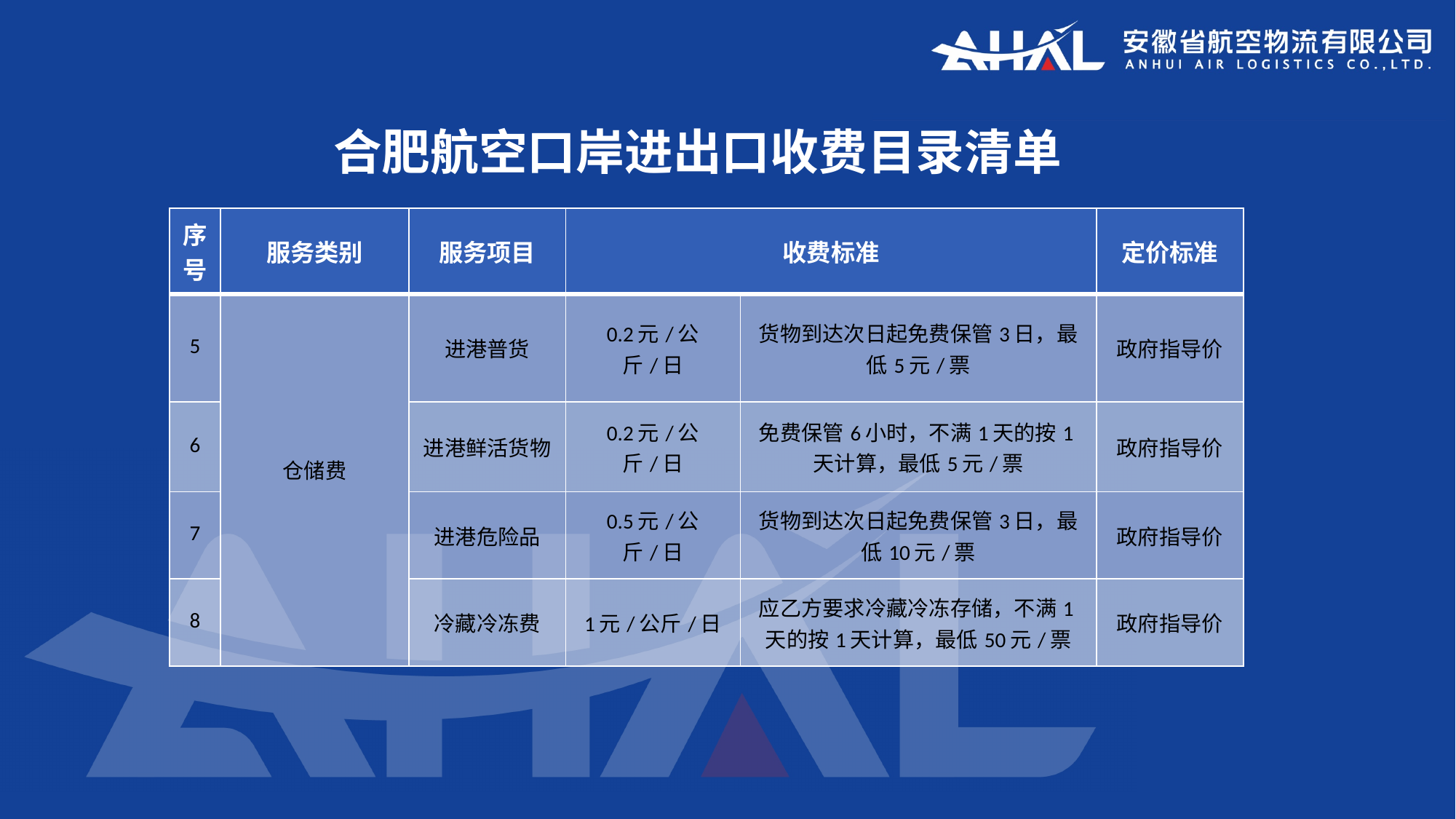

# 合肥航空口岸进出口收费目录清单
| 序号 | 服务类别 | 服务项目 | 收费标准 |  | 定价标准 |
| --- | --- | --- | --- | --- | --- |
| 5 | 仓储费 | 进港普货 | 0.2元/公斤/日 | 货物到达次日起免费保管3日，最低5元/票 | 政府指导价 |
| 6 |  | 进港鲜活货物 | 0.2元/公斤/日 | 免费保管6小时，不满1天的按1天计算，最低5元/票 | 政府指导价 |
| 7 |  | 进港危险品 | 0.5元/公斤/日 | 货物到达次日起免费保管3日，最低10元/票 | 政府指导价 |
| 8 |  | 冷藏冷冻费 | 1元/公斤/日 | 应乙方要求冷藏冷冻存储，不满1天的按1天计算，最低50元/票 | 政府指导价 |